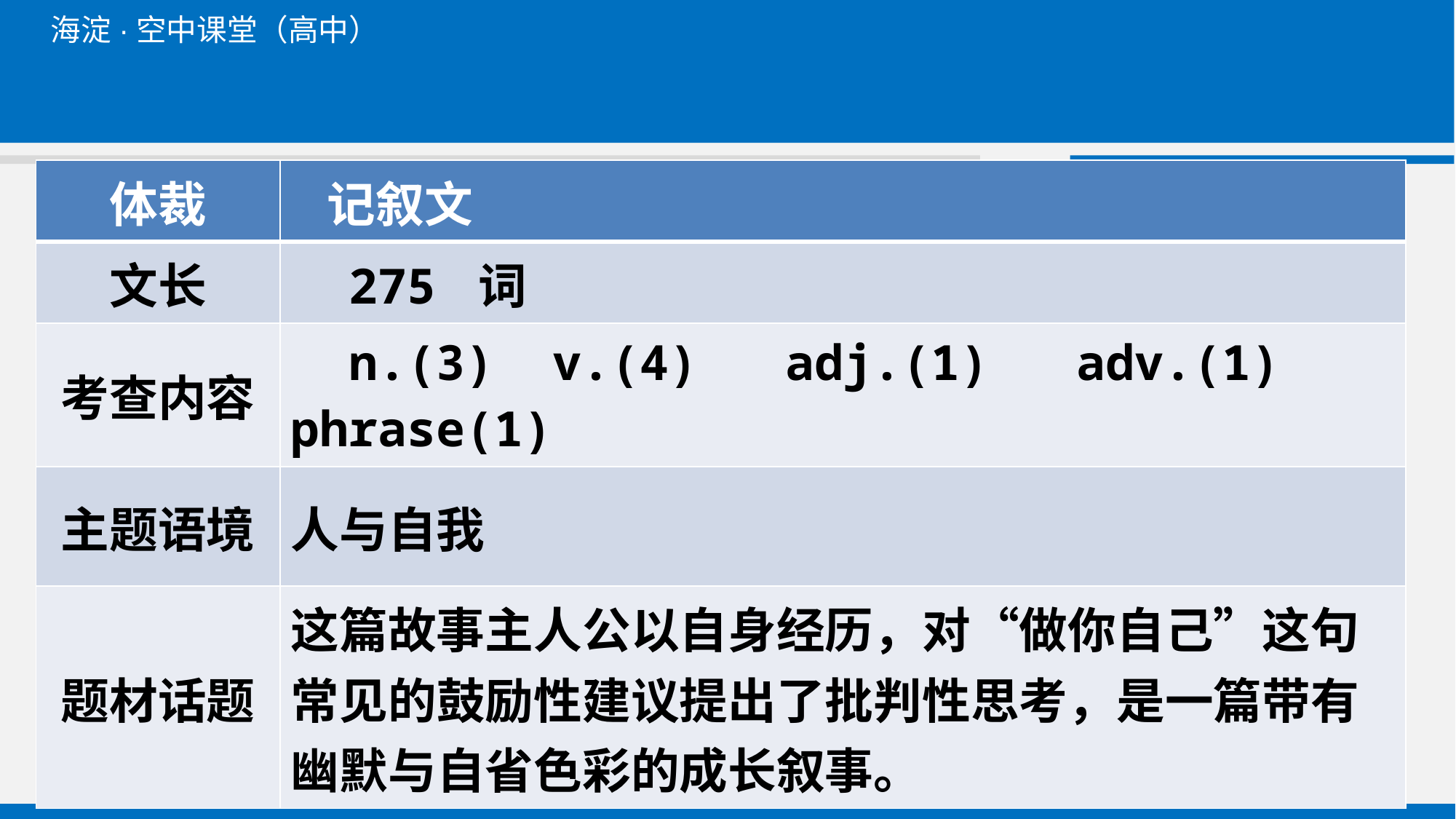

| 体裁 | 记叙文 |
| --- | --- |
| 文长 | 275 词 |
| 考查内容 | n.(3) v.(4) adj.(1) adv.(1) phrase(1) |
| 主题语境 | 人与自我 |
| 题材话题 | 这篇故事主人公以自身经历，对“做你自己”这句常见的鼓励性建议提出了批判性思考，是一篇带有幽默与自省色彩的成长叙事。 |
#